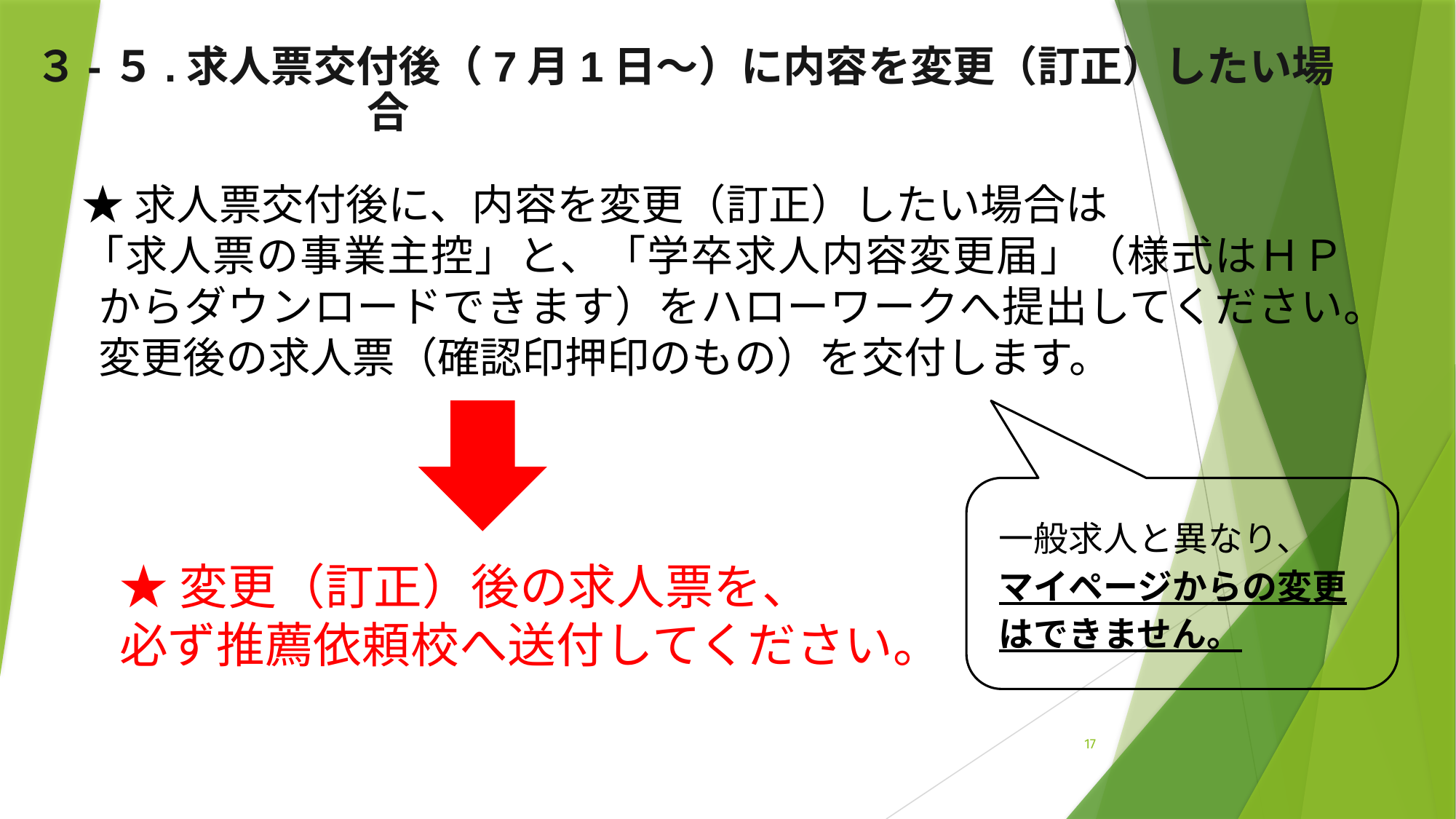

３-５.求人票交付後（7月1日～）に内容を変更（訂正）したい場合
★求人票交付後に、内容を変更（訂正）したい場合は
「求人票の事業主控」と、「学卒求人内容変更届」（様式はＨＰからダウンロードできます）をハローワークへ提出してください。変更後の求人票（確認印押印のもの）を交付します。

一般求人と異なり、
マイページからの変更はできません。
★変更（訂正）後の求人票を、
必ず推薦依頼校へ送付してください。
17